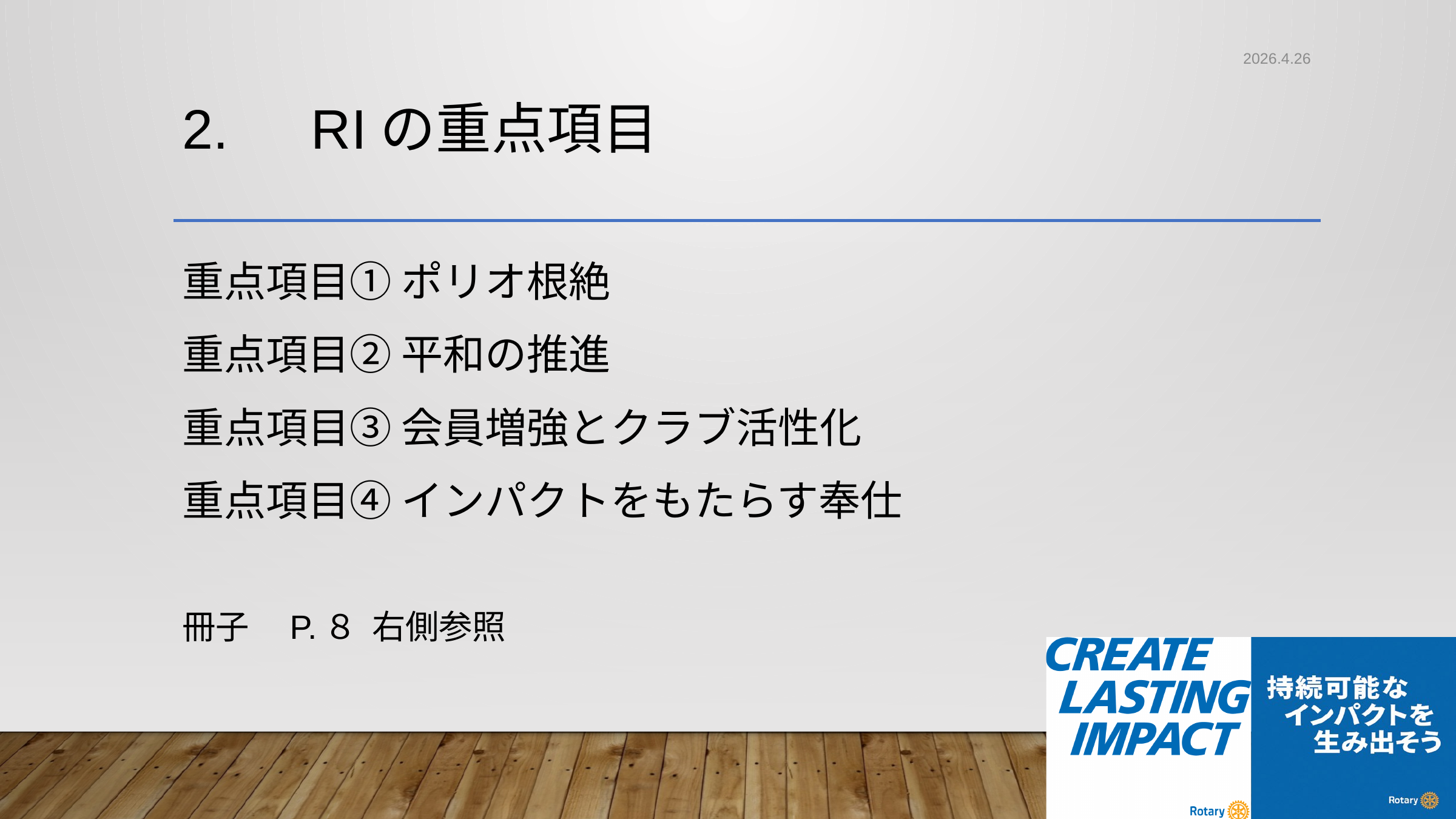

2026.4.26
# 2.　RIの重点項目
重点項目① ポリオ根絶
重点項目② 平和の推進
重点項目③ 会員増強とクラブ活性化
重点項目④ インパクトをもたらす奉仕

冊子　P.８  右側参照